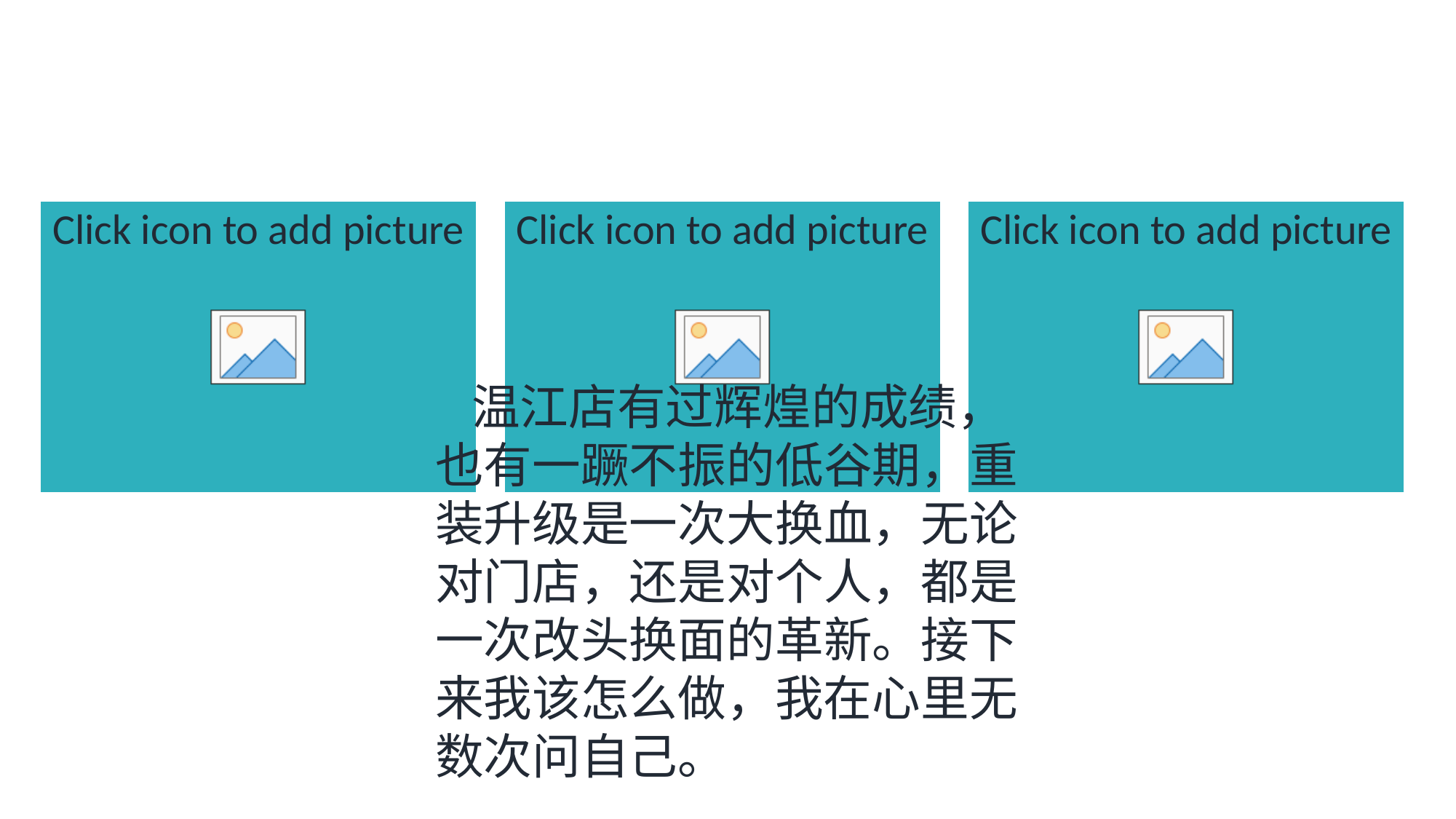

温江店有过辉煌的成绩，也有一蹶不振的低谷期，重装升级是一次大换血，无论对门店，还是对个人，都是一次改头换面的革新。接下来我该怎么做，我在心里无数次问自己。